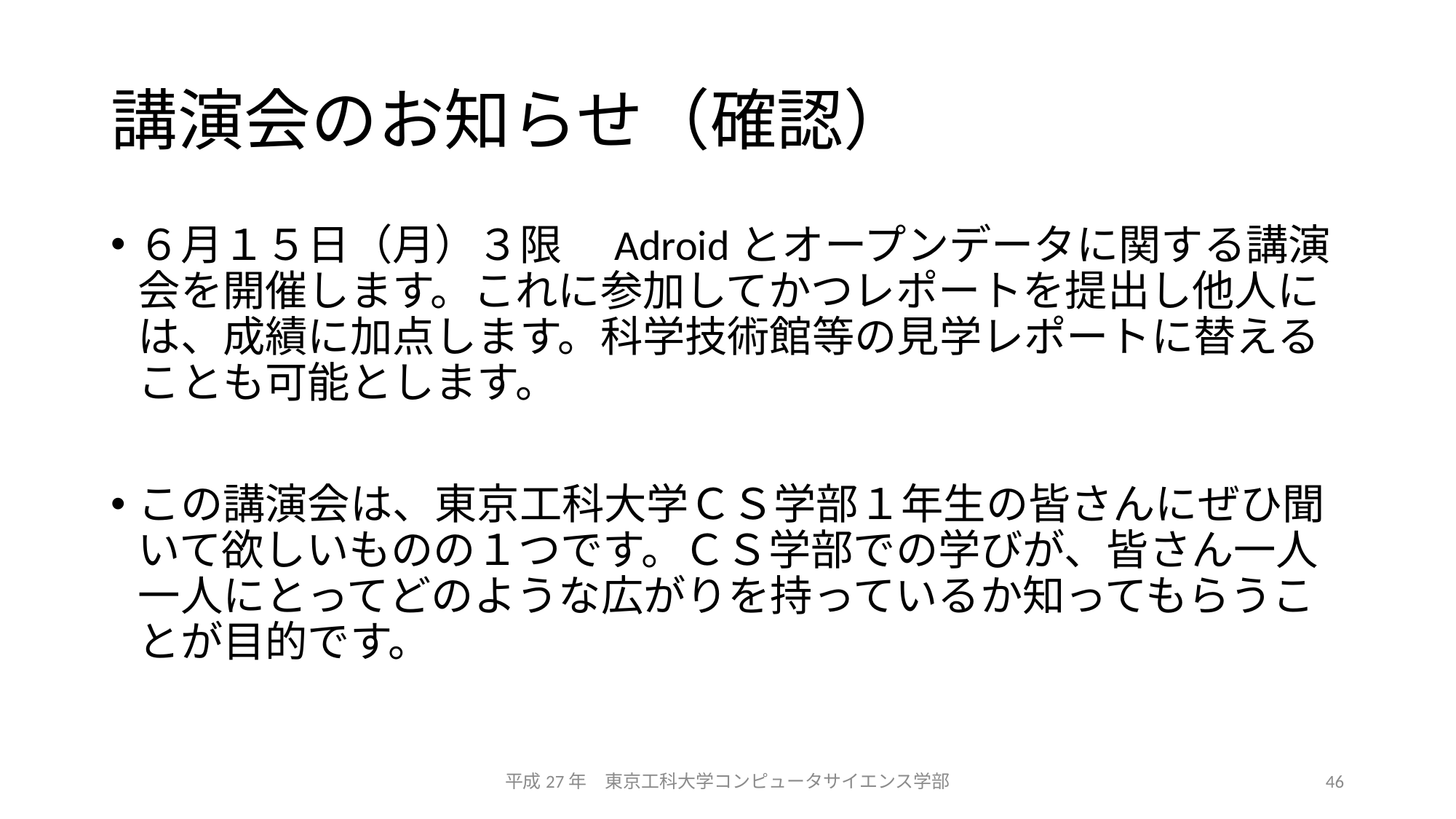

# 講演会のお知らせ（確認）
６月１５日（月）３限　Adroidとオープンデータに関する講演会を開催します。これに参加してかつレポートを提出し他人には、成績に加点します。科学技術館等の見学レポートに替えることも可能とします。

この講演会は、東京工科大学ＣＳ学部１年生の皆さんにぜひ聞いて欲しいものの１つです。ＣＳ学部での学びが、皆さん一人一人にとってどのような広がりを持っているか知ってもらうことが目的です。
平成27年　東京工科大学コンピュータサイエンス学部
46